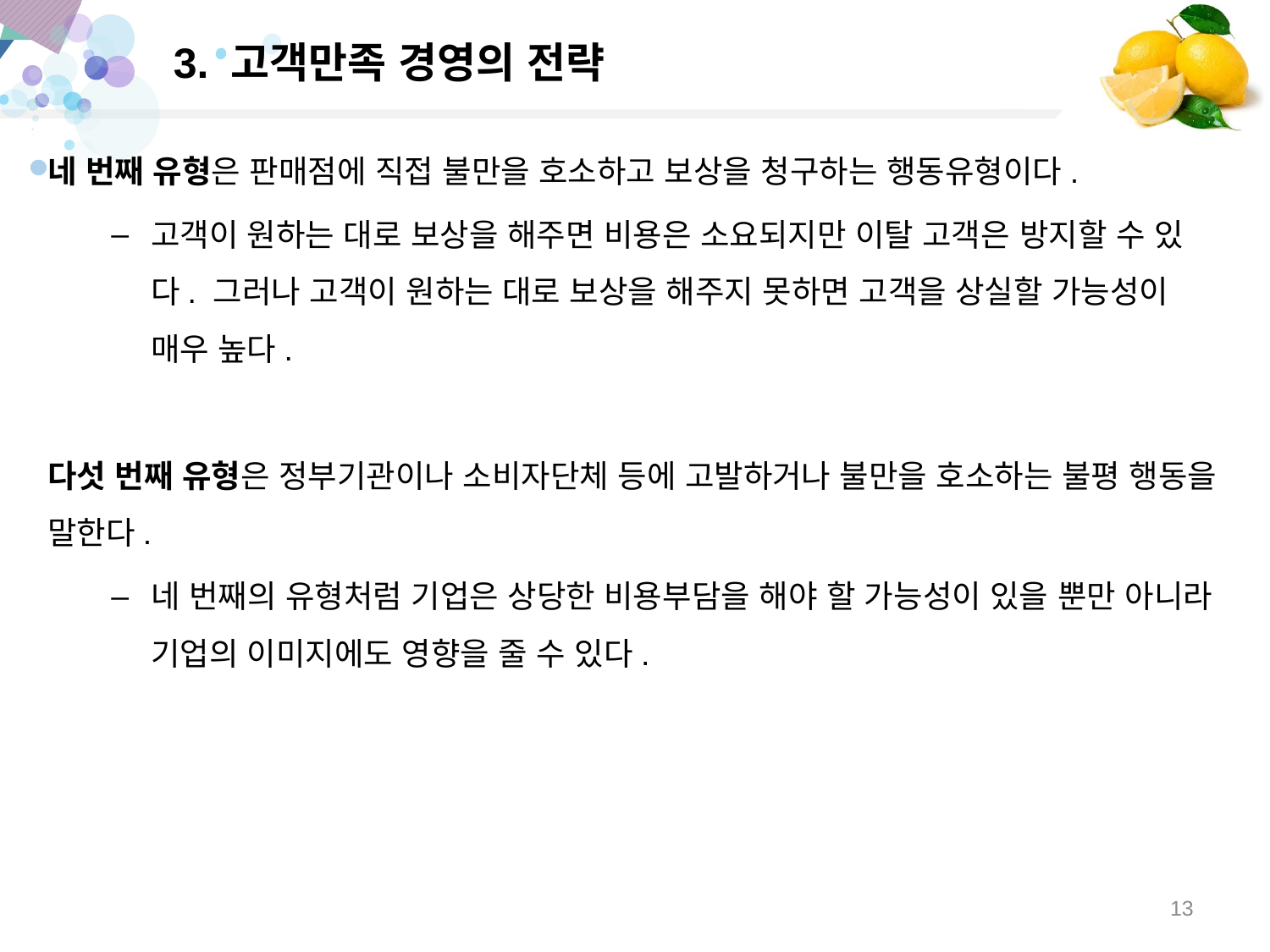

# 3. 고객만족 경영의 전략
네 번째 유형은 판매점에 직접 불만을 호소하고 보상을 청구하는 행동유형이다.
고객이 원하는 대로 보상을 해주면 비용은 소요되지만 이탈 고객은 방지할 수 있다. 그러나 고객이 원하는 대로 보상을 해주지 못하면 고객을 상실할 가능성이 매우 높다.

다섯 번째 유형은 정부기관이나 소비자단체 등에 고발하거나 불만을 호소하는 불평 행동을 말한다.
네 번째의 유형처럼 기업은 상당한 비용부담을 해야 할 가능성이 있을 뿐만 아니라 기업의 이미지에도 영향을 줄 수 있다.

13